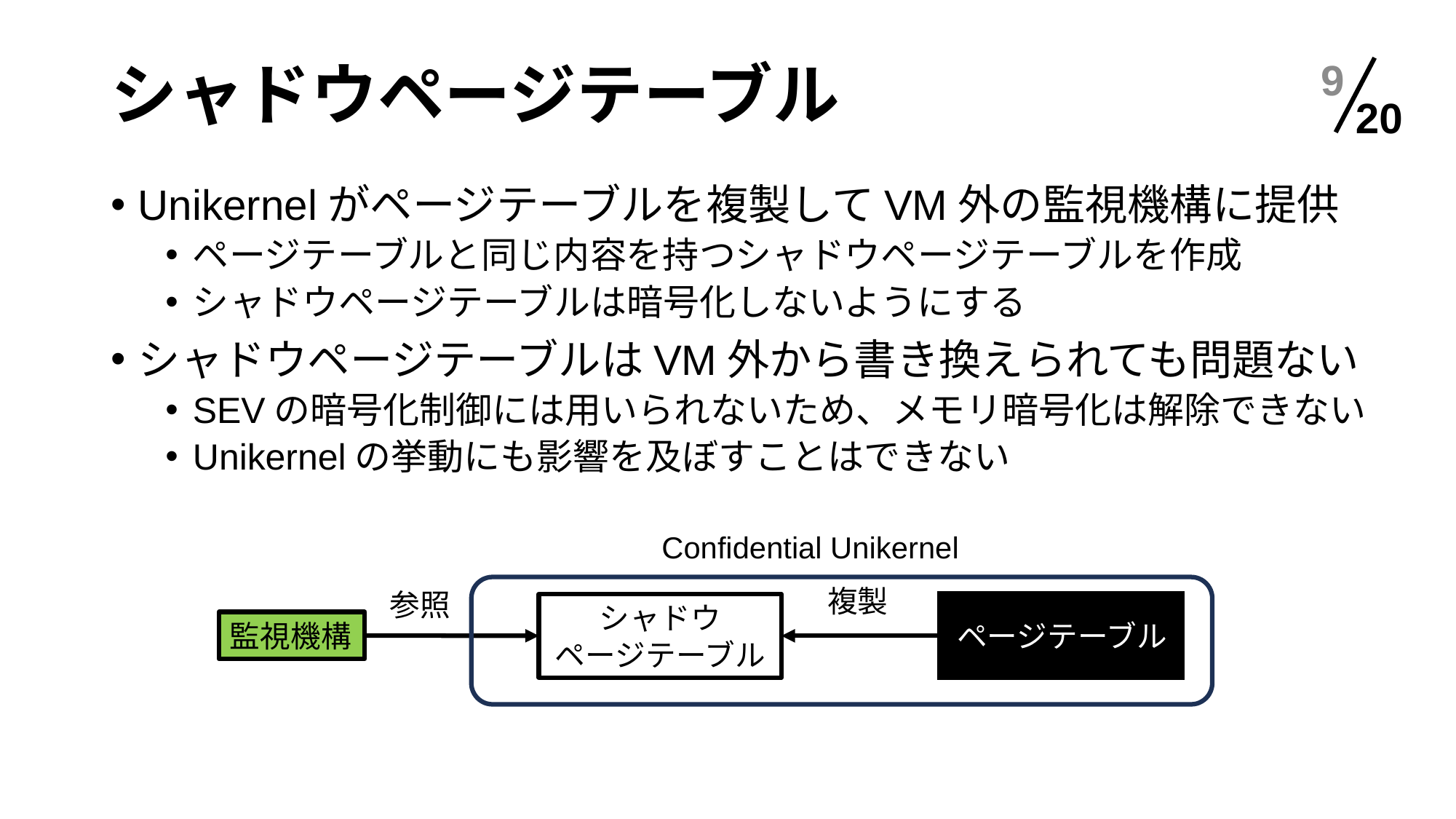

# シャドウページテーブル
9
Unikernelがページテーブルを複製してVM外の監視機構に提供
ページテーブルと同じ内容を持つシャドウページテーブルを作成
シャドウページテーブルは暗号化しないようにする
シャドウページテーブルはVM外から書き換えられても問題ない
SEVの暗号化制御には用いられないため、メモリ暗号化は解除できない
Unikernelの挙動にも影響を及ぼすことはできない
Confidential Unikernel

複製
参照

シャドウ
ページテーブル
監視機構
ページテーブル